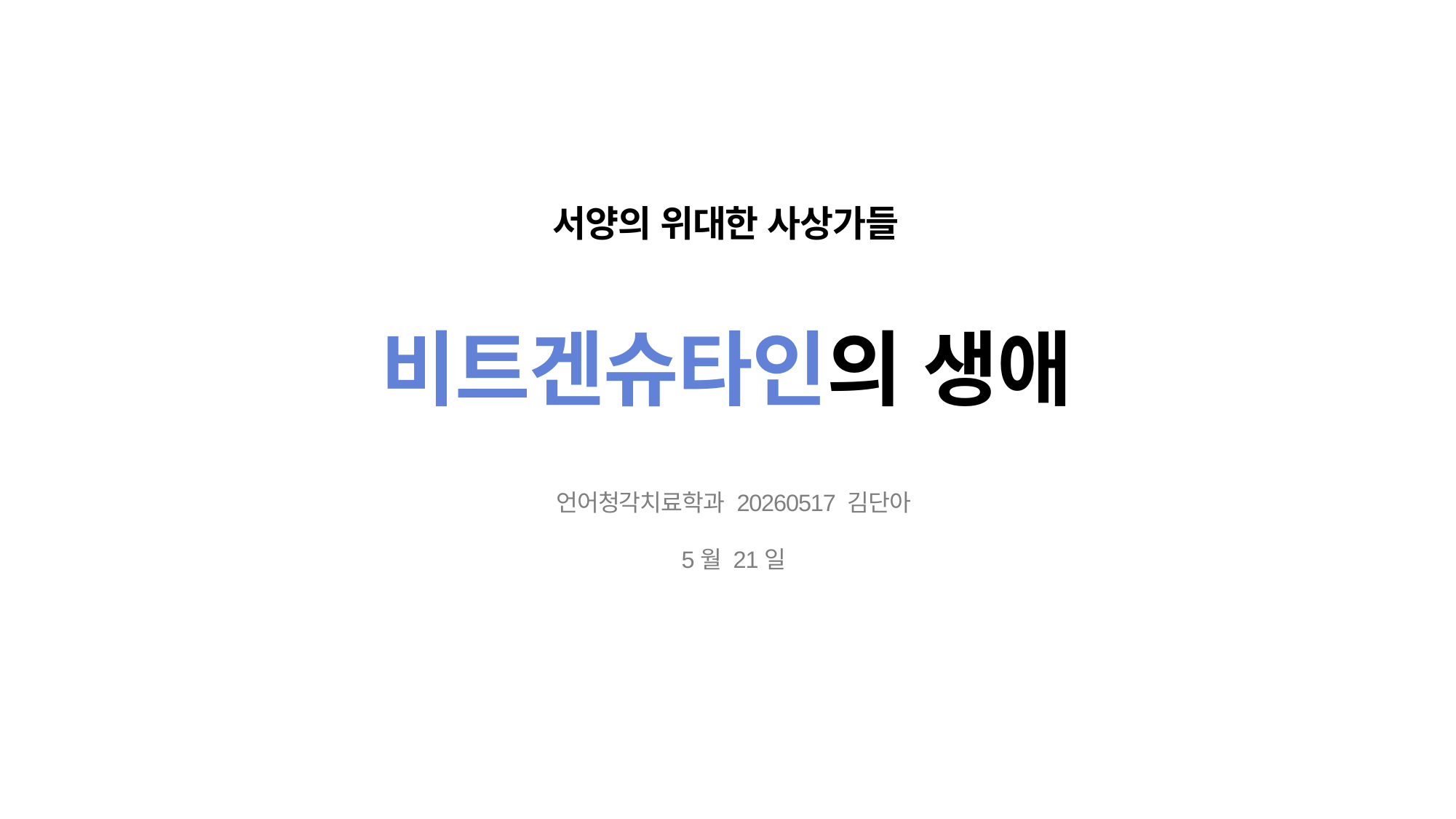

서양의 위대한 사상가들
비트겐슈타인의 생애
언어청각치료학과 20260517 김단아

5월 21일